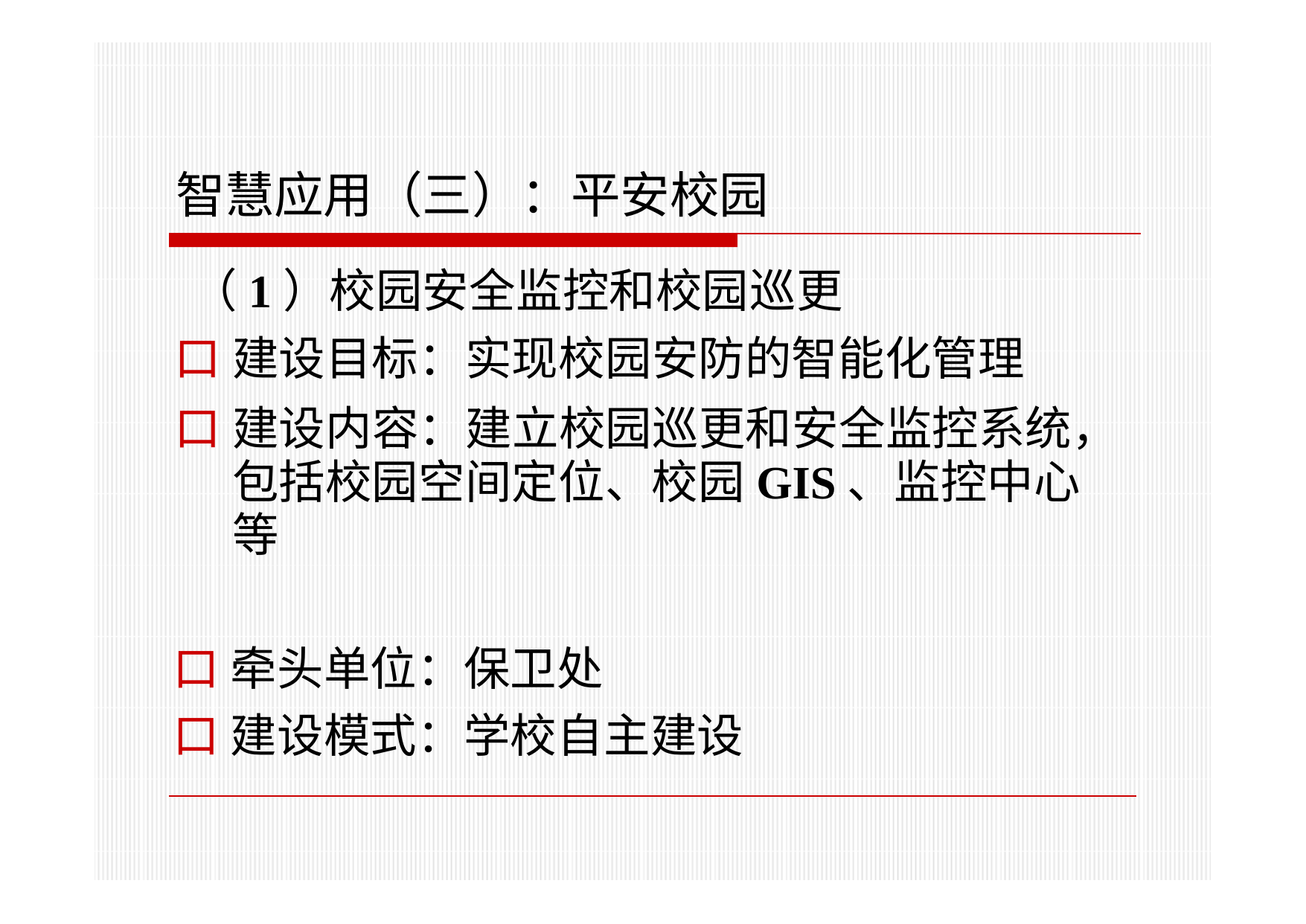

# 智慧应用（三）：平安校园

（1）校园安全监控和校园巡更

口 建设目标：实现校园安防的智能化管理

口 建设内容：建立校园巡更和安全监控系统， 包括校园空间定位、校园GIS、监控中心等

口 牵头单位：保卫处

口 建设模式：学校自主建设